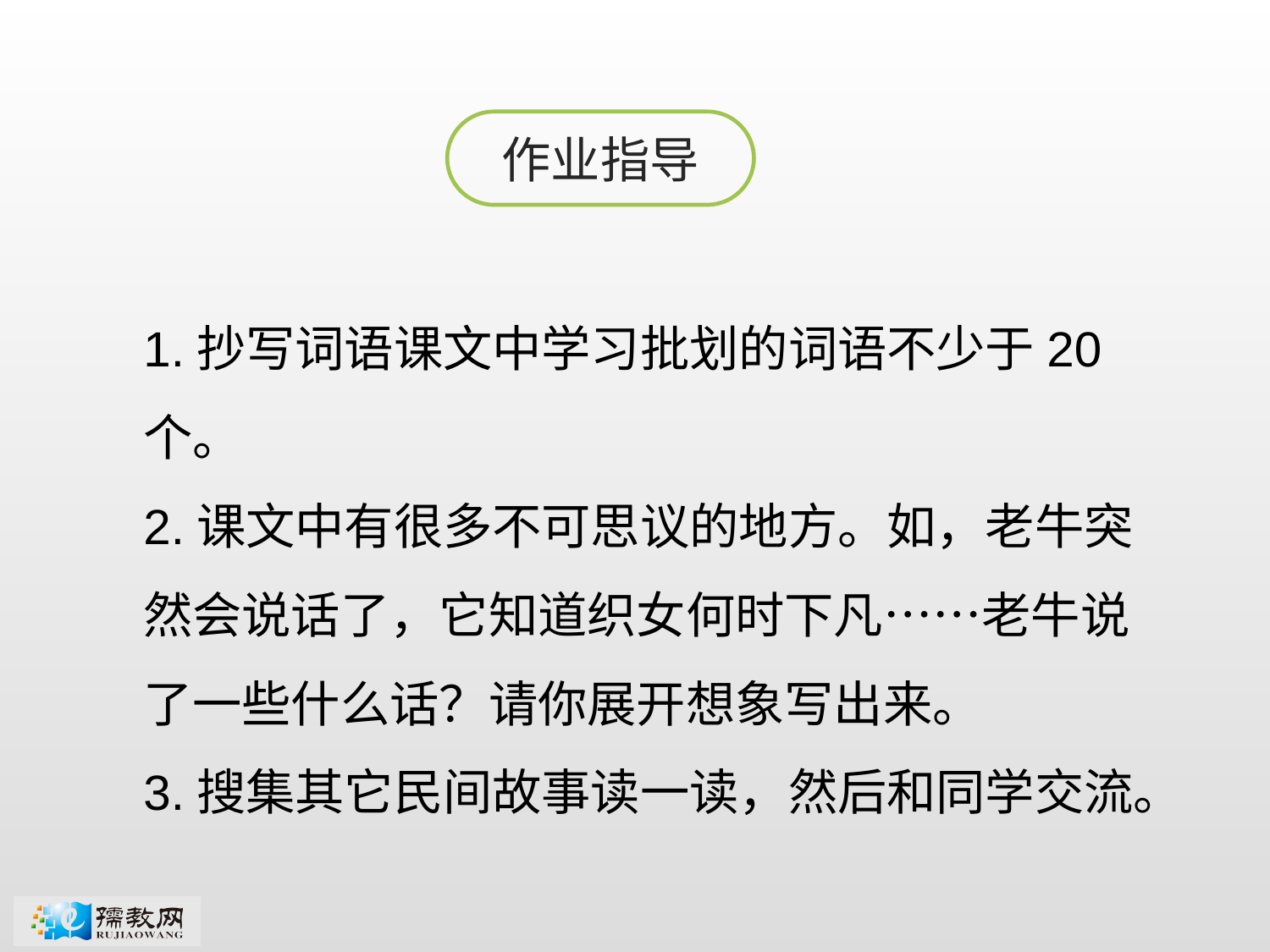

作业指导
1.抄写词语课文中学习批划的词语不少于20个。
2.课文中有很多不可思议的地方。如，老牛突然会说话了，它知道织女何时下凡……老牛说了一些什么话？请你展开想象写出来。
3.搜集其它民间故事读一读，然后和同学交流。